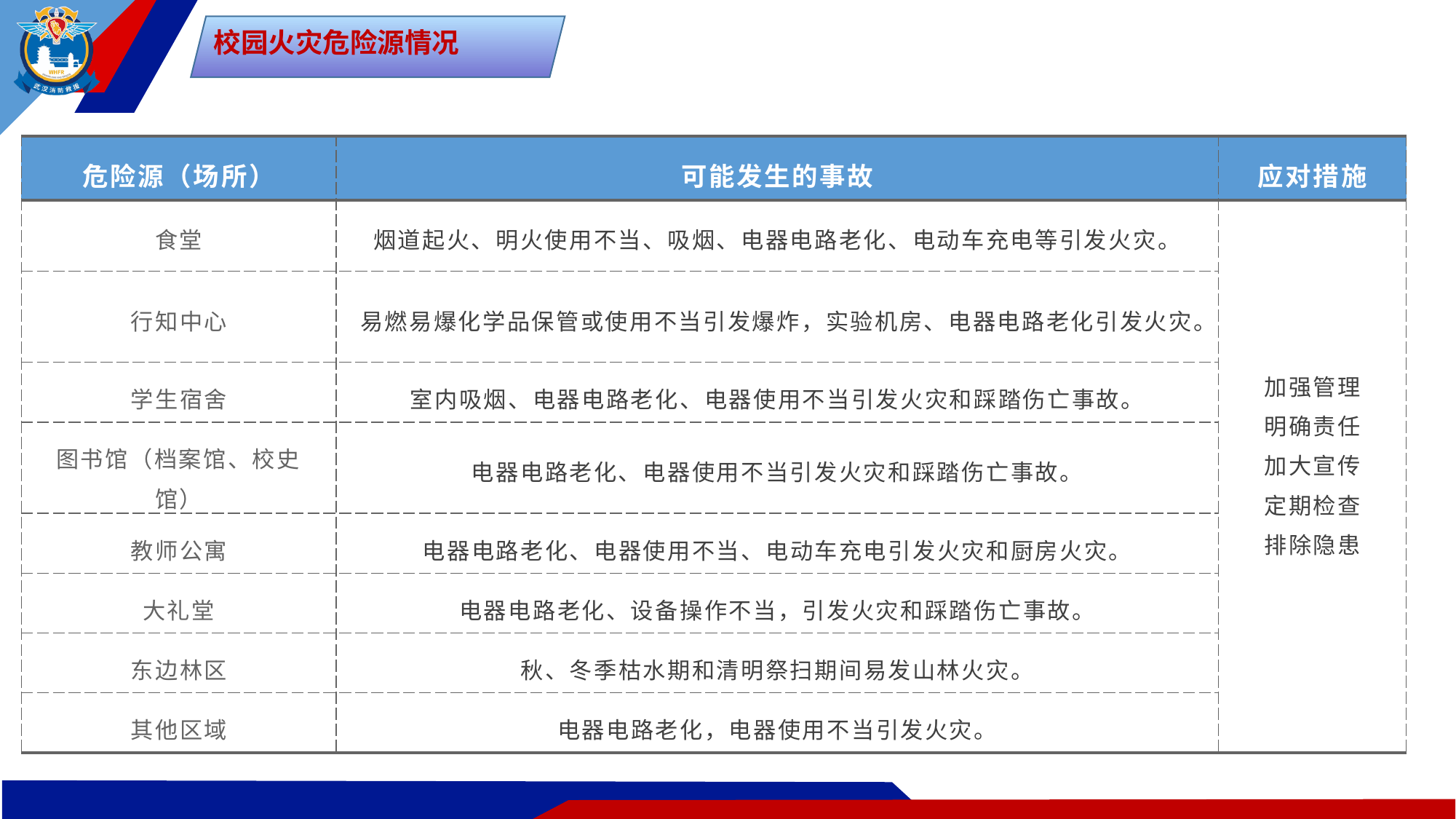

校园火灾危险源情况
| 危险源（场所） | 可能发生的事故 | 应对措施 |
| --- | --- | --- |
| 食堂 | 烟道起火、明火使用不当、吸烟、电器电路老化、电动车充电等引发火灾。 | 加强管理 明确责任 加大宣传 定期检查 排除隐患 |
| 行知中心 | 易燃易爆化学品保管或使用不当引发爆炸，实验机房、电器电路老化引发火灾。 |  |
| 学生宿舍 | 室内吸烟、电器电路老化、电器使用不当引发火灾和踩踏伤亡事故。 |  |
| 图书馆（档案馆、校史馆） | 电器电路老化、电器使用不当引发火灾和踩踏伤亡事故。 |  |
| 教师公寓 | 电器电路老化、电器使用不当、电动车充电引发火灾和厨房火灾。 |  |
| 大礼堂 | 电器电路老化、设备操作不当，引发火灾和踩踏伤亡事故。 |  |
| 东边林区 | 秋、冬季枯水期和清明祭扫期间易发山林火灾。 |  |
| 其他区域 | 电器电路老化，电器使用不当引发火灾。 |  |